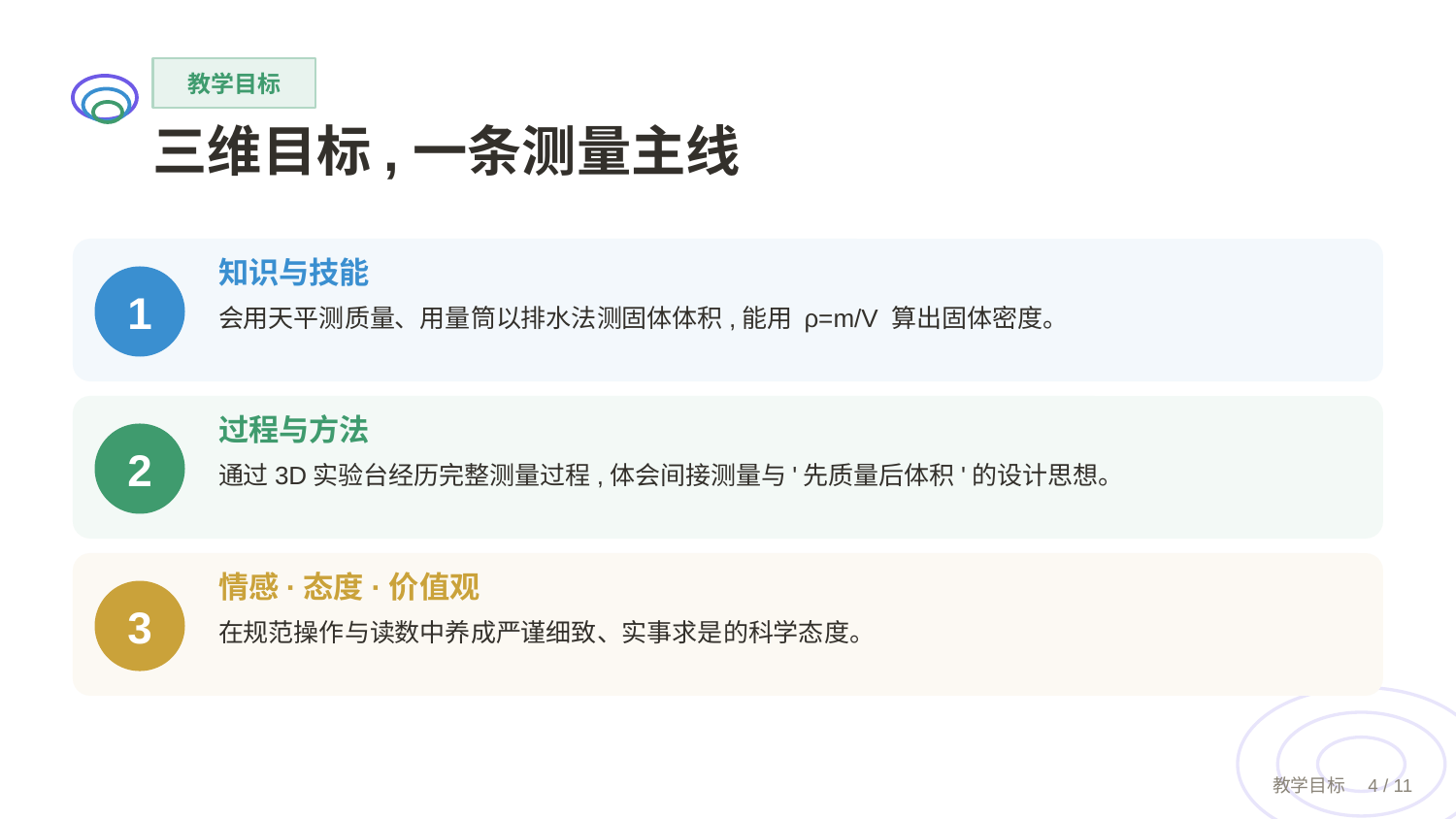

教学目标

三维目标,一条测量主线

知识与技能
会用天平测质量、用量筒以排水法测固体体积,能用 ρ=m/V 算出固体密度。

1

过程与方法
通过3D实验台经历完整测量过程,体会间接测量与'先质量后体积'的设计思想。

2

情感·态度·价值观
在规范操作与读数中养成严谨细致、实事求是的科学态度。

3

教学目标　4 / 11